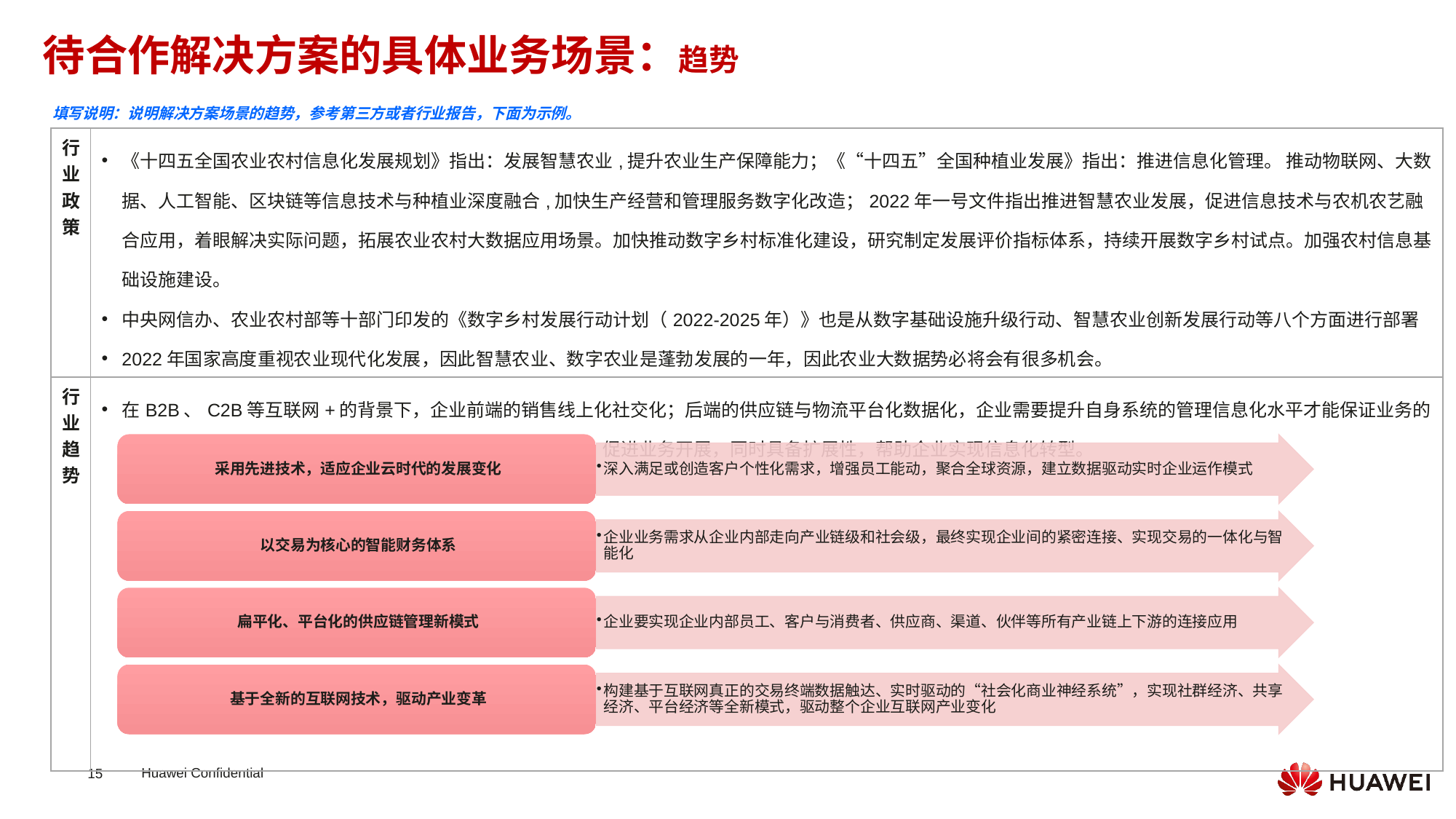

待合作解决方案的具体业务场景：趋势
填写说明：说明解决方案场景的趋势，参考第三方或者行业报告，下面为示例。
| 行业政策 | 《十四五全国农业农村信息化发展规划》指出：发展智慧农业,提升农业生产保障能力；《“十四五”全国种植业发展》指出：推进信息化管理。 推动物联网、大数据、人工智能、区块链等信息技术与种植业深度融合,加快生产经营和管理服务数字化改造；2022年一号文件指出推进智慧农业发展，促进信息技术与农机农艺融合应用，着眼解决实际问题，拓展农业农村大数据应用场景。加快推动数字乡村标准化建设，研究制定发展评价指标体系，持续开展数字乡村试点。加强农村信息基础设施建设。 中央网信办、农业农村部等十部门印发的《数字乡村发展行动计划（2022-2025年）》也是从数字基础设施升级行动、智慧农业创新发展行动等八个方面进行部署 2022年国家高度重视农业现代化发展，因此智慧农业、数字农业是蓬勃发展的一年，因此农业大数据势必将会有很多机会。 |
| --- | --- |
| 行业趋势 | 在B2B、C2B等互联网+的背景下，企业前端的销售线上化社交化；后端的供应链与物流平台化数据化，企业需要提升自身系统的管理信息化水平才能保证业务的顺利开展。而云架构产品有利于链接外部“互联网+”平台，促进业务开展，同时具备扩展性，帮助企业实现信息化转型。 |
深入满足或创造客户个性化需求，增强员工能动，聚合全球资源，建立数据驱动实时企业运作模式
采用先进技术，适应企业云时代的发展变化
企业业务需求从企业内部走向产业链级和社会级，最终实现企业间的紧密连接、实现交易的一体化与智能化
以交易为核心的智能财务体系
企业要实现企业内部员工、客户与消费者、供应商、渠道、伙伴等所有产业链上下游的连接应用
扁平化、平台化的供应链管理新模式
构建基于互联网真正的交易终端数据触达、实时驱动的“社会化商业神经系统”，实现社群经济、共享经济、平台经济等全新模式，驱动整个企业互联网产业变化
基于全新的互联网技术，驱动产业变革